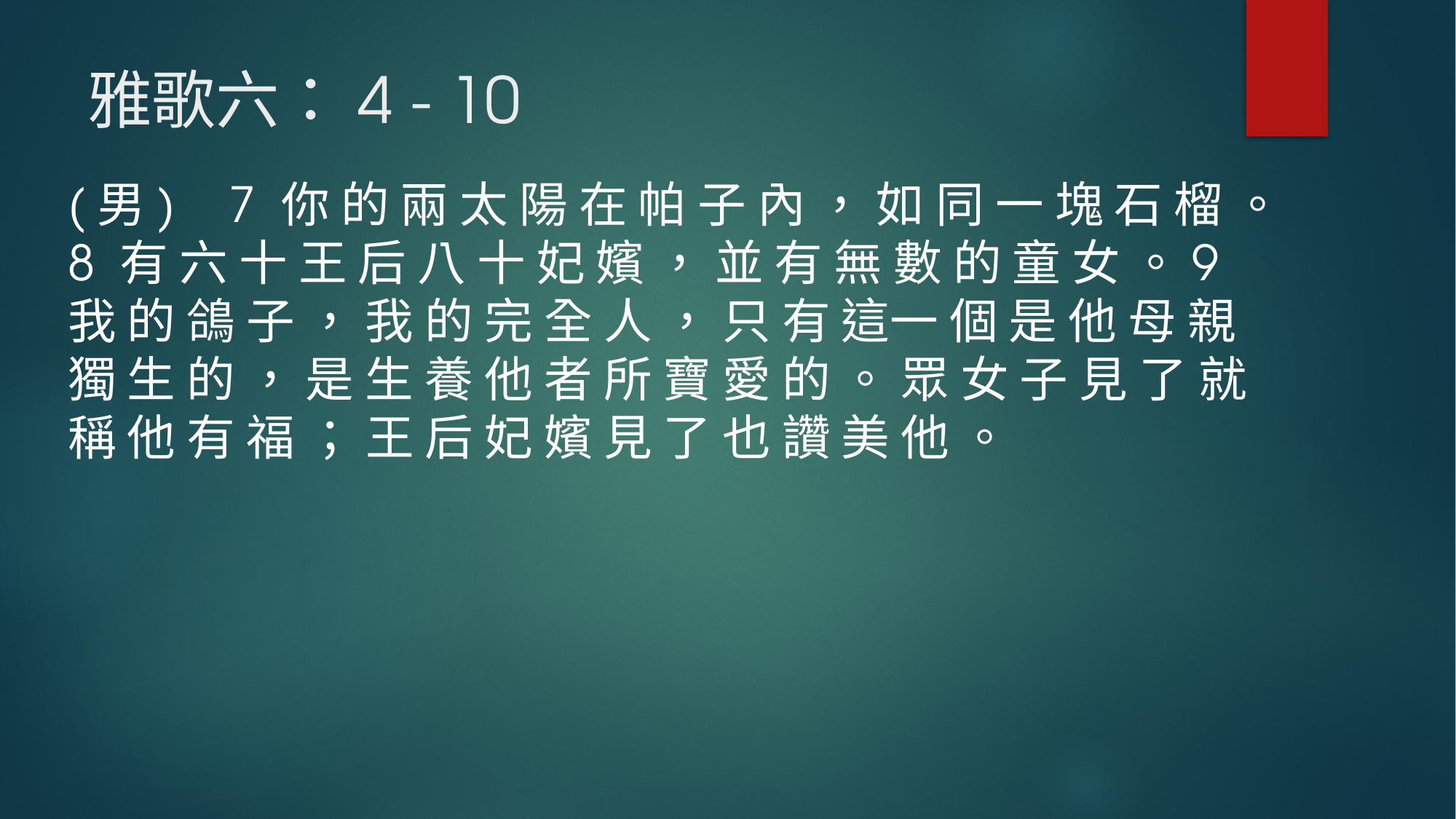

# 雅歌六：4 - 10
(男)    7 你 的 兩 太 陽 在 帕 子 內 ， 如 同 一 塊 石 榴 。8 有 六 十 王 后 八 十 妃 嬪 ， 並 有 無 數 的 童 女 。9 我 的 鴿 子 ， 我 的 完 全 人 ， 只 有 這一 個 是 他 母 親 獨 生 的 ， 是 生 養 他 者 所 寶 愛 的 。 眾 女 子 見 了 就 稱 他 有 福 ； 王 后 妃 嬪 見 了 也 讚 美 他 。